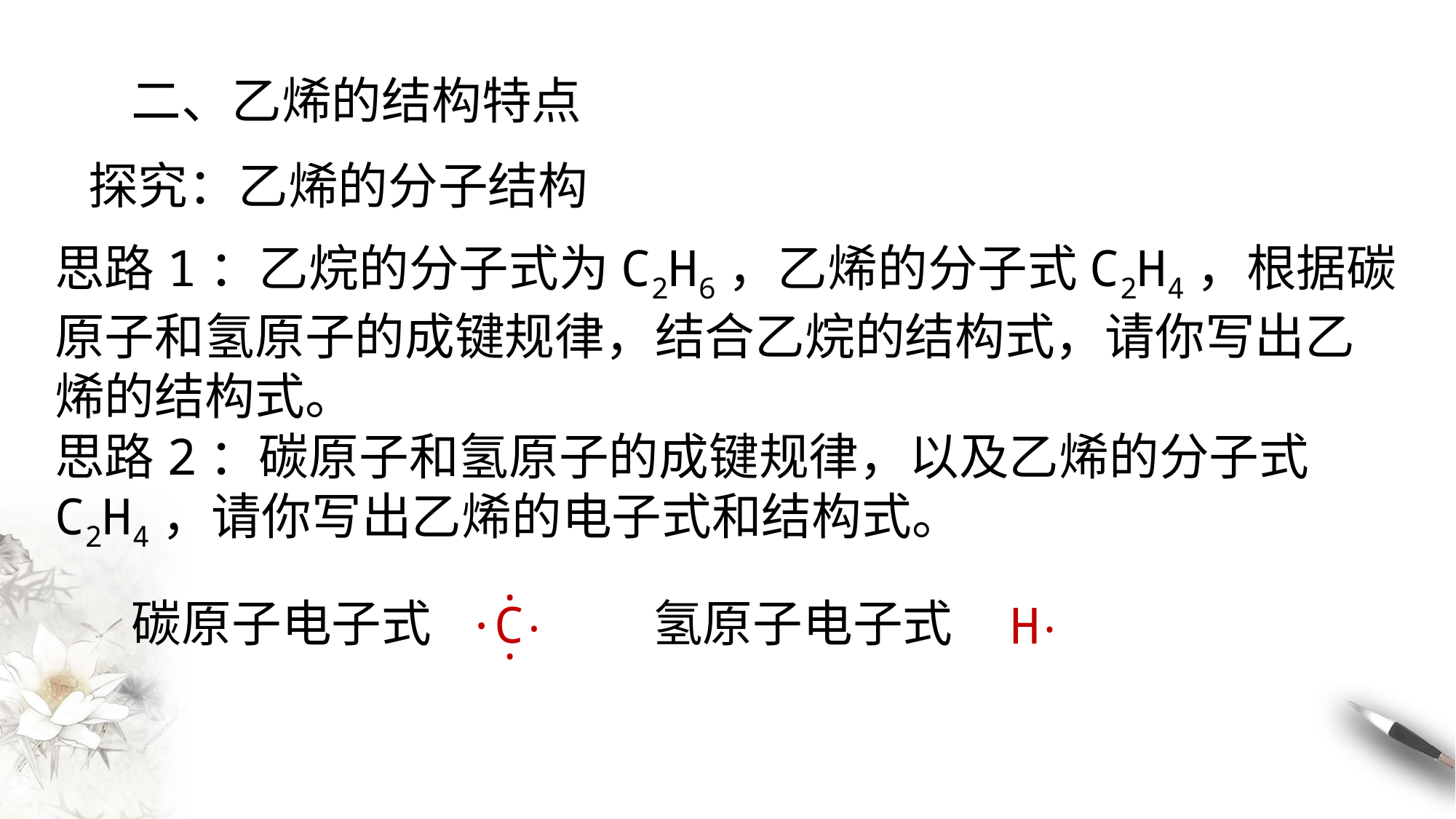

二、乙烯的结构特点
探究：乙烯的分子结构
思路1：乙烷的分子式为C2H6，乙烯的分子式C2H4，根据碳原子和氢原子的成键规律，结合乙烷的结构式，请你写出乙烯的结构式。
思路2：碳原子和氢原子的成键规律，以及乙烯的分子式C2H4，请你写出乙烯的电子式和结构式。

·
·
C
·
·
氢原子电子式
碳原子电子式
H
·